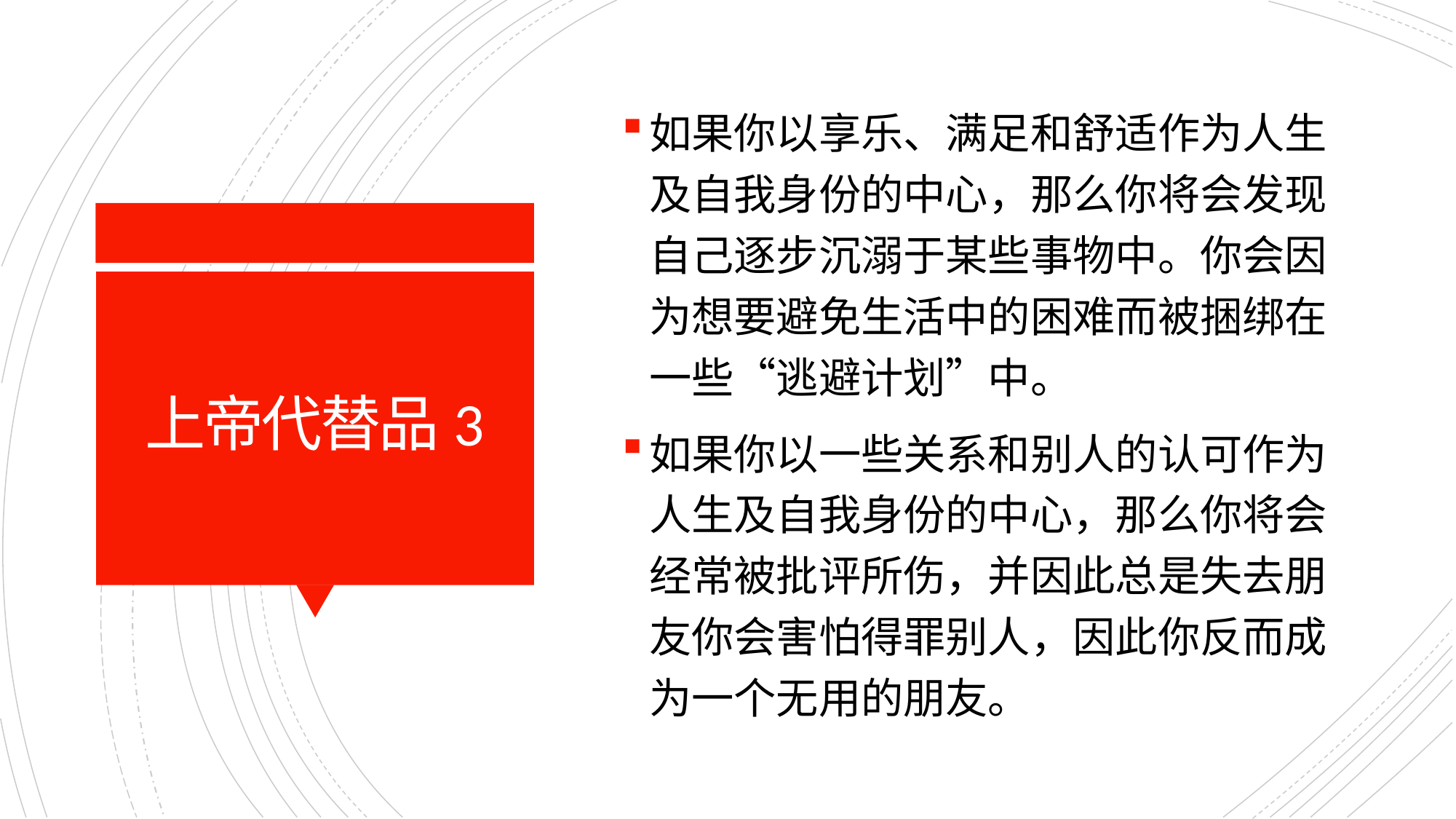

如果你以享乐、满足和舒适作为人生及自我身份的中心，那么你将会发现自己逐步沉溺于某些事物中。你会因为想要避免生活中的困难而被捆绑在一些“逃避计划”中。
如果你以一些关系和别人的认可作为人生及自我身份的中心，那么你将会经常被批评所伤，并因此总是失去朋友你会害怕得罪别人，因此你反而成为一个无用的朋友。
# 上帝代替品3